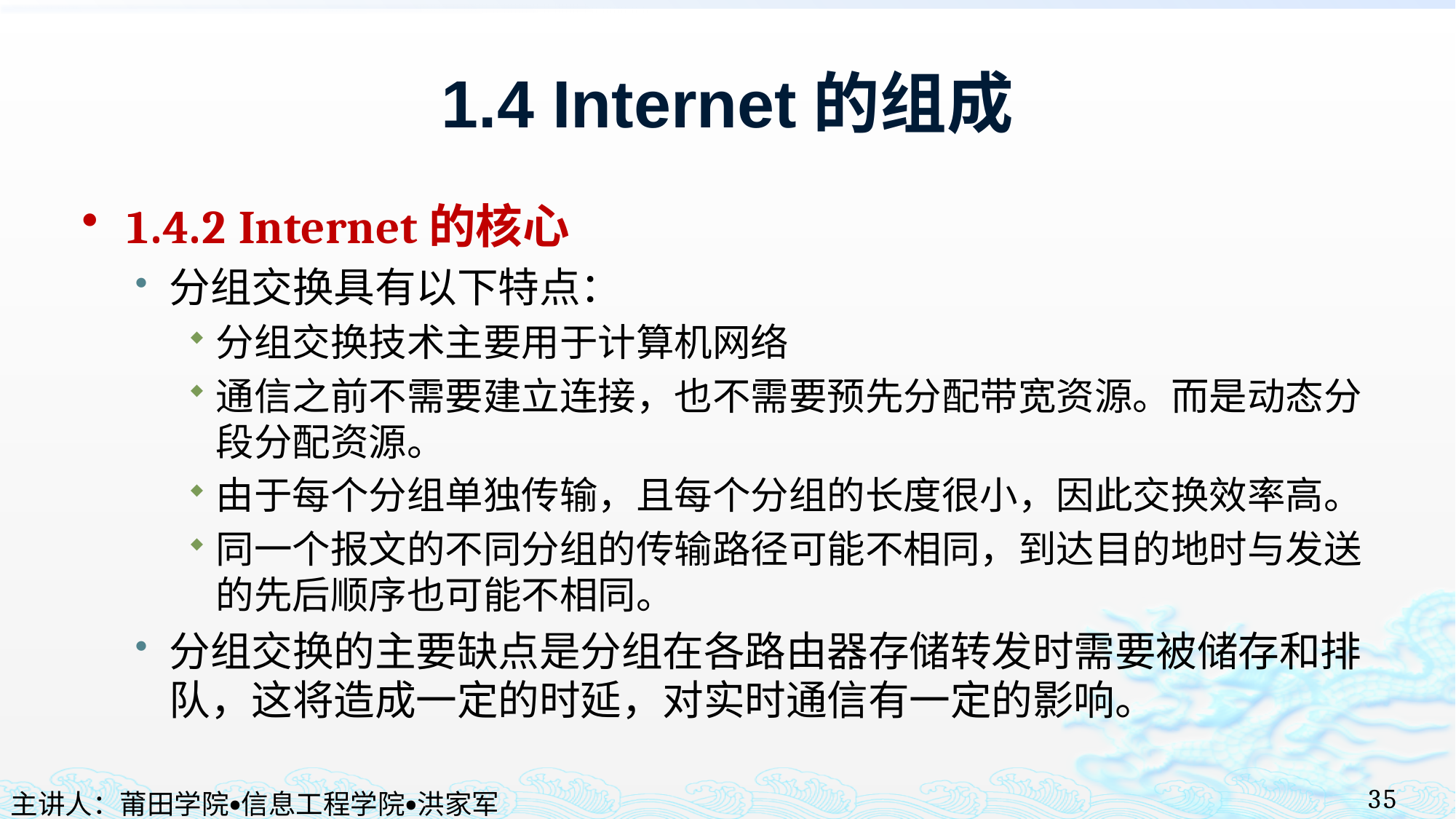

# 1.4 Internet的组成
1.4.2 Internet的核心
分组交换具有以下特点：
分组交换技术主要用于计算机网络
通信之前不需要建立连接，也不需要预先分配带宽资源。而是动态分段分配资源。
由于每个分组单独传输，且每个分组的长度很小，因此交换效率高。
同一个报文的不同分组的传输路径可能不相同，到达目的地时与发送的先后顺序也可能不相同。
分组交换的主要缺点是分组在各路由器存储转发时需要被储存和排队，这将造成一定的时延，对实时通信有一定的影响。
35
主讲人：莆田学院•信息工程学院•洪家军